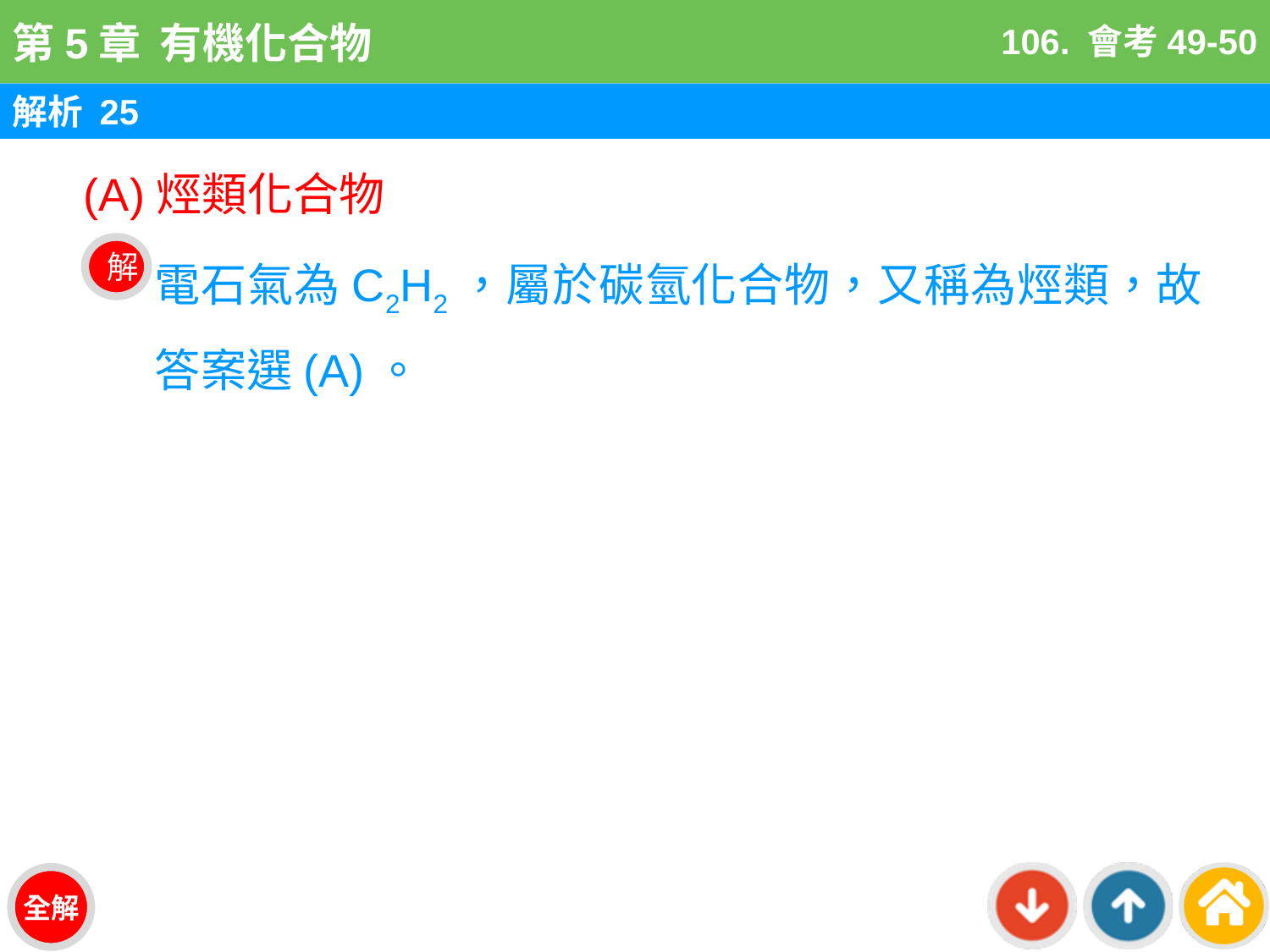

106. 會考49-50
解析 25
(A)烴類化合物
電石氣為C2H2，屬於碳氫化合物，又稱為烴類，故答案選(A)。
解
全解